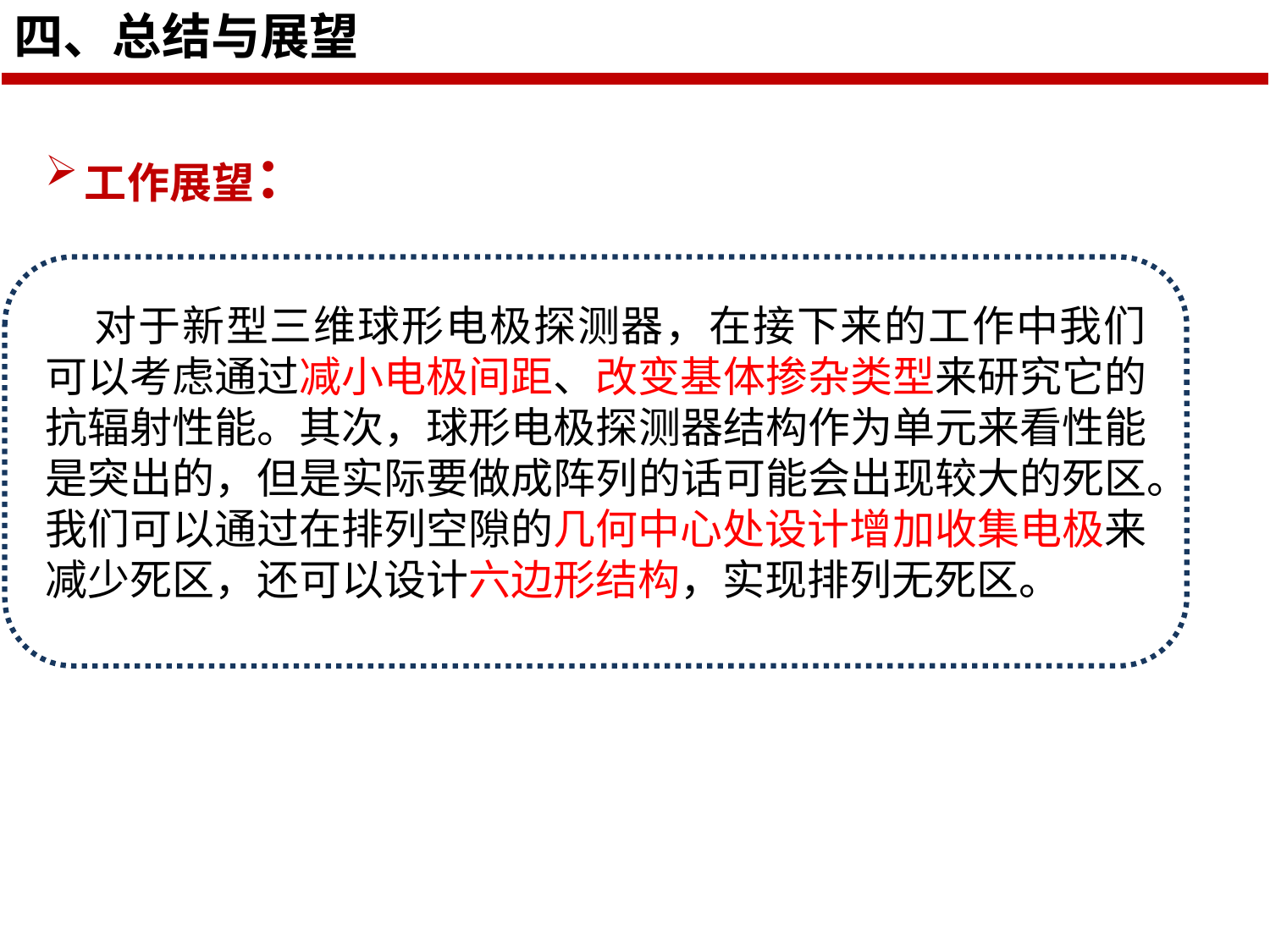

四、总结与展望

工作展望：

对于新型三维球形电极探测器，在接下来的工作中我们可以考虑通过减小电极间距、改变基体掺杂类型来研究它的抗辐射性能。其次，球形电极探测器结构作为单元来看性能是突出的，但是实际要做成阵列的话可能会出现较大的死区。我们可以通过在排列空隙的几何中心处设计增加收集电极来减少死区，还可以设计六边形结构，实现排列无死区。